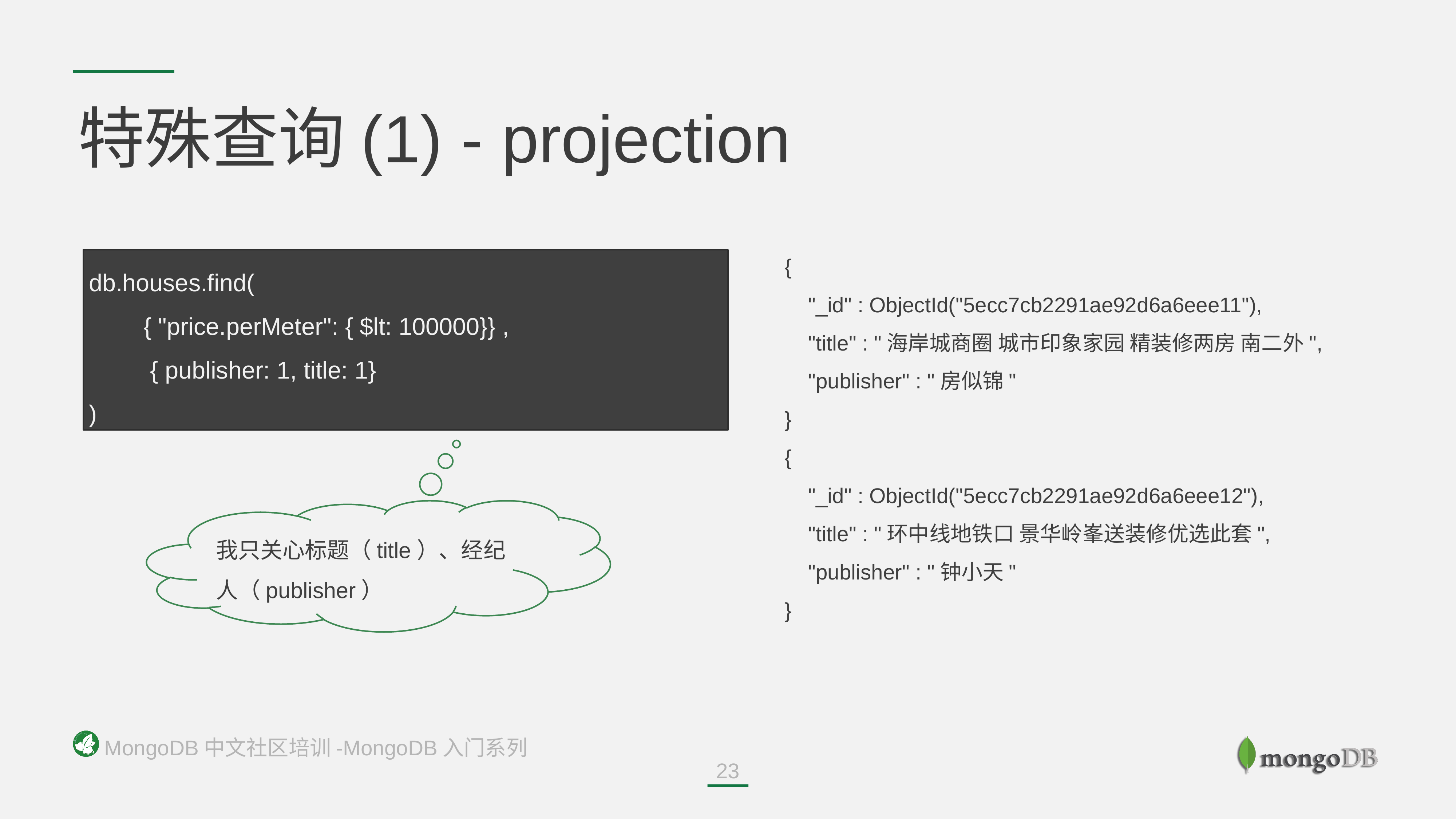

# 特殊查询(1) - projection
{
    "_id" : ObjectId("5ecc7cb2291ae92d6a6eee11"),
    "title" : "海岸城商圈 城市印象家园 精装修两房 南二外",
    "publisher" : "房似锦"
}
{
    "_id" : ObjectId("5ecc7cb2291ae92d6a6eee12"),
    "title" : "环中线地铁口 景华岭峯送装修优选此套",
    "publisher" : "钟小天"
}
db.houses.find(
	{ "price.perMeter": { $lt: 100000}} ,
	 { publisher: 1, title: 1}
)
我只关心标题（title）、经纪人（publisher）